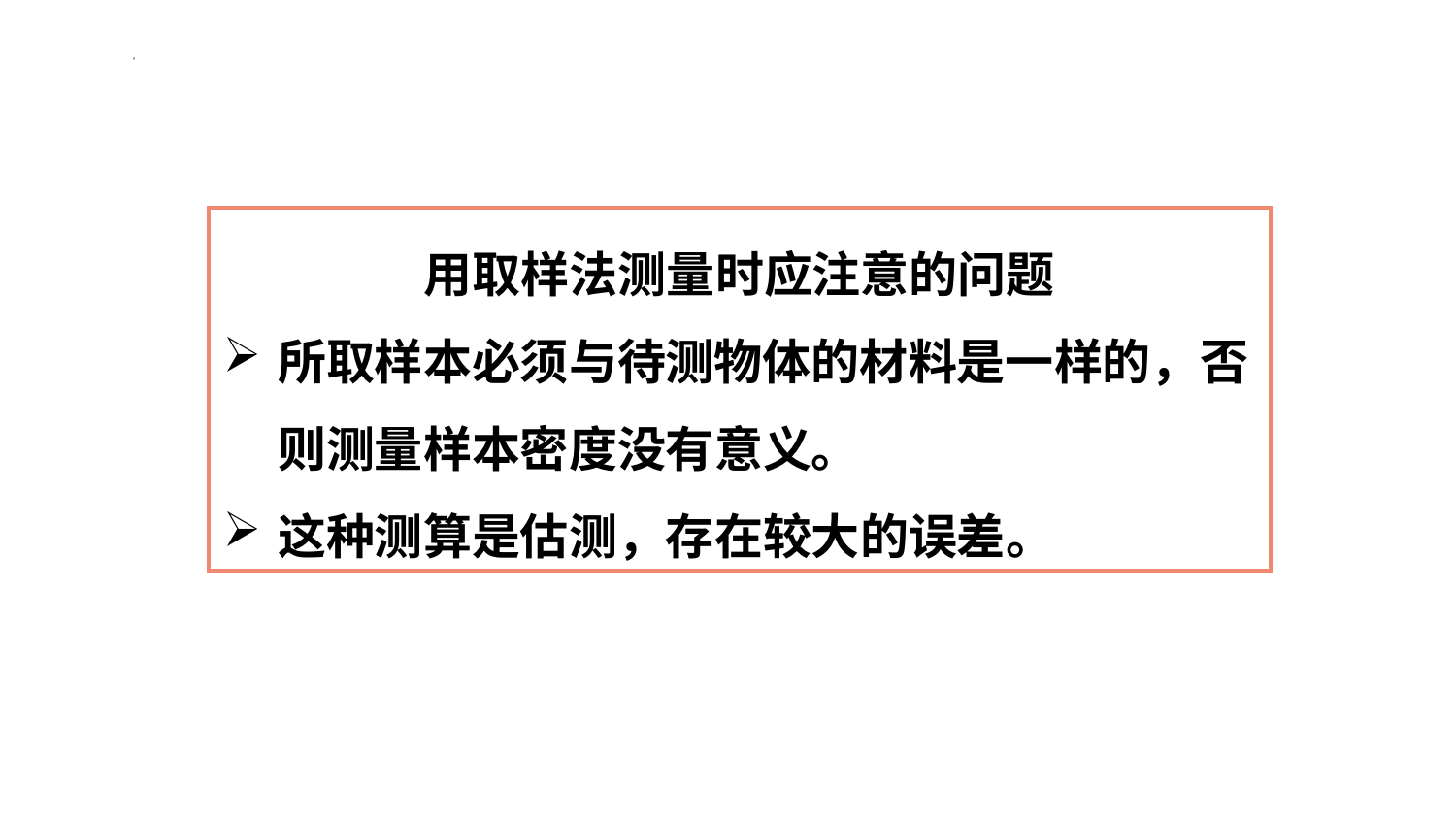

用取样法测量时应注意的问题
所取样本必须与待测物体的材料是一样的，否则测量样本密度没有意义。
这种测算是估测，存在较大的误差。